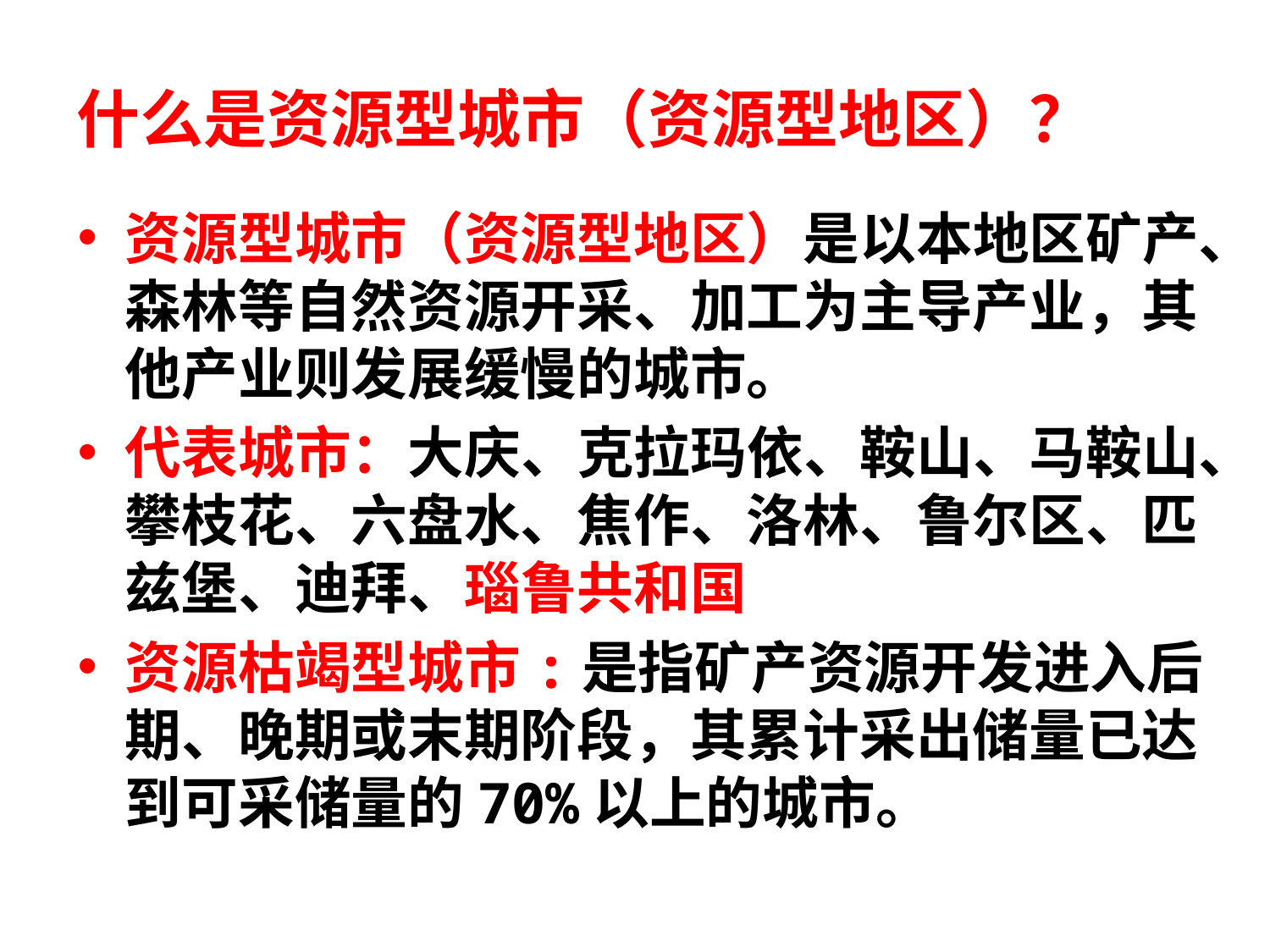

# 什么是资源型城市（资源型地区）？
资源型城市（资源型地区）是以本地区矿产、森林等自然资源开采、加工为主导产业，其他产业则发展缓慢的城市。
代表城市：大庆、克拉玛依、鞍山、马鞍山、攀枝花、六盘水、焦作、洛林、鲁尔区、匹兹堡、迪拜、瑙鲁共和国
资源枯竭型城市:是指矿产资源开发进入后期、晚期或末期阶段，其累计采出储量已达到可采储量的70%以上的城市。